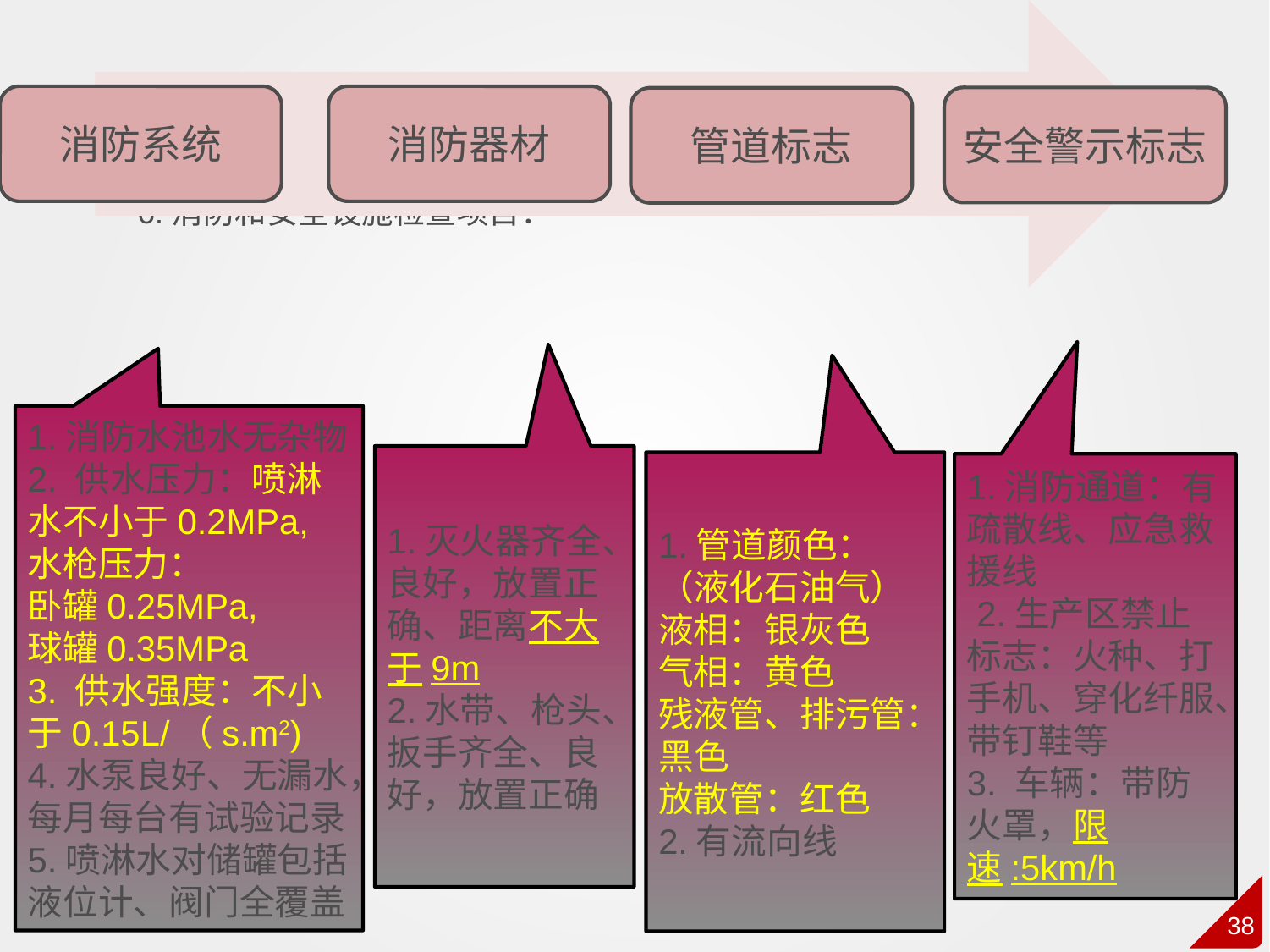

消防系统
消防器材
管道标志
安全警示标志
6.消防和安全设施检查项目：

1.消防水池水无杂物
2. 供水压力：喷淋水不小于0.2MPa,水枪压力：
卧罐0.25MPa,
球罐0.35MPa
3. 供水强度：不小于0.15L/（s.m2)
4.水泵良好、无漏水，每月每台有试验记录
5.喷淋水对储罐包括液位计、阀门全覆盖
1.灭火器齐全、良好，放置正确、距离不大于9m
2.水带、枪头、扳手齐全、良好，放置正确
1.管道颜色：（液化石油气）
液相：银灰色
气相：黄色
残液管、排污管：黑色
放散管：红色
2.有流向线
1.消防通道：有疏散线、应急救援线
 2.生产区禁止标志：火种、打手机、穿化纤服、带钉鞋等
3. 车辆：带防火罩，限速:5km/h